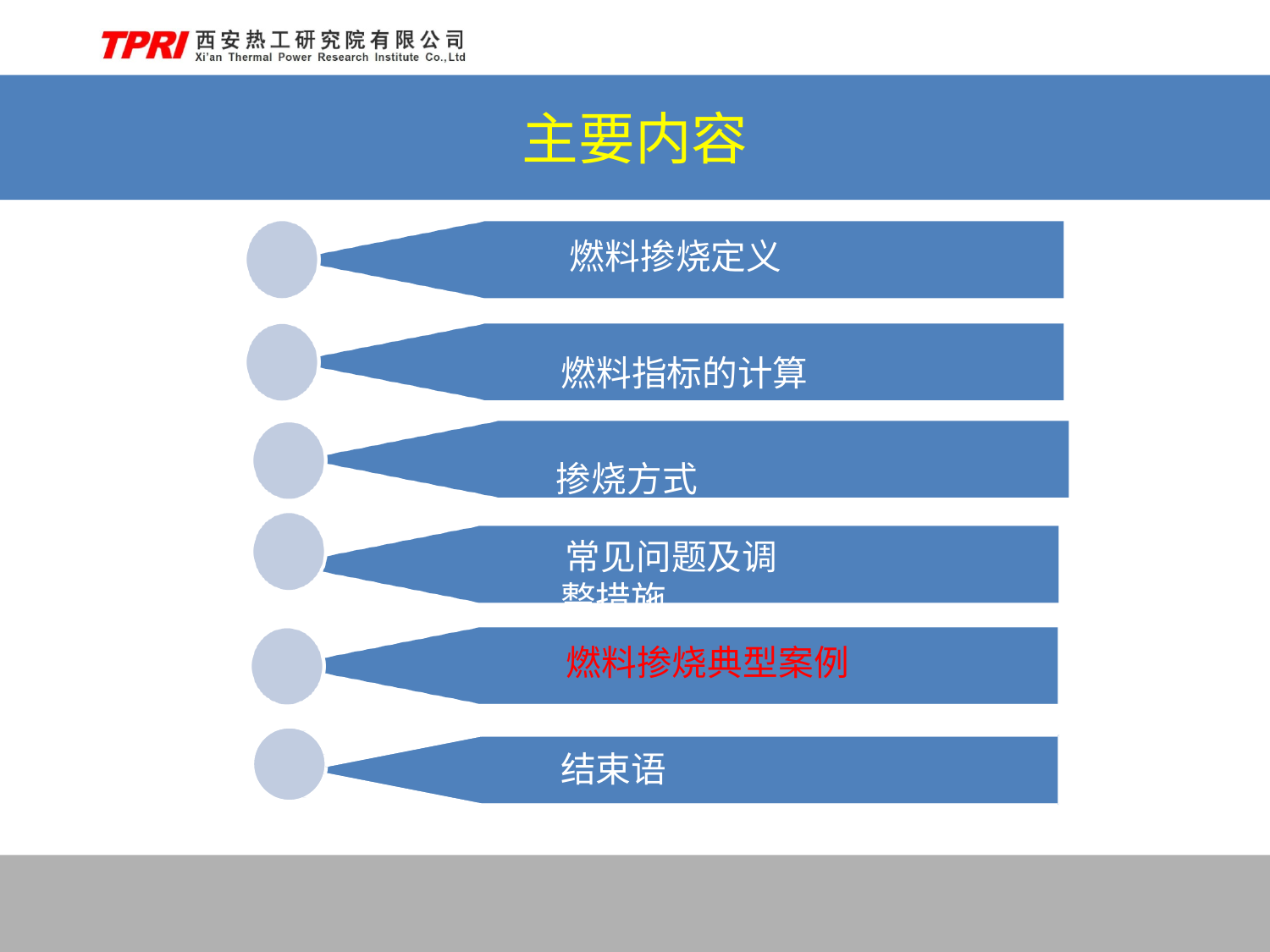

# 主要内容

燃料掺烧定义
燃料指标的计算 掺烧方式

常见问题及调整措施

燃料掺烧典型案例

结束语